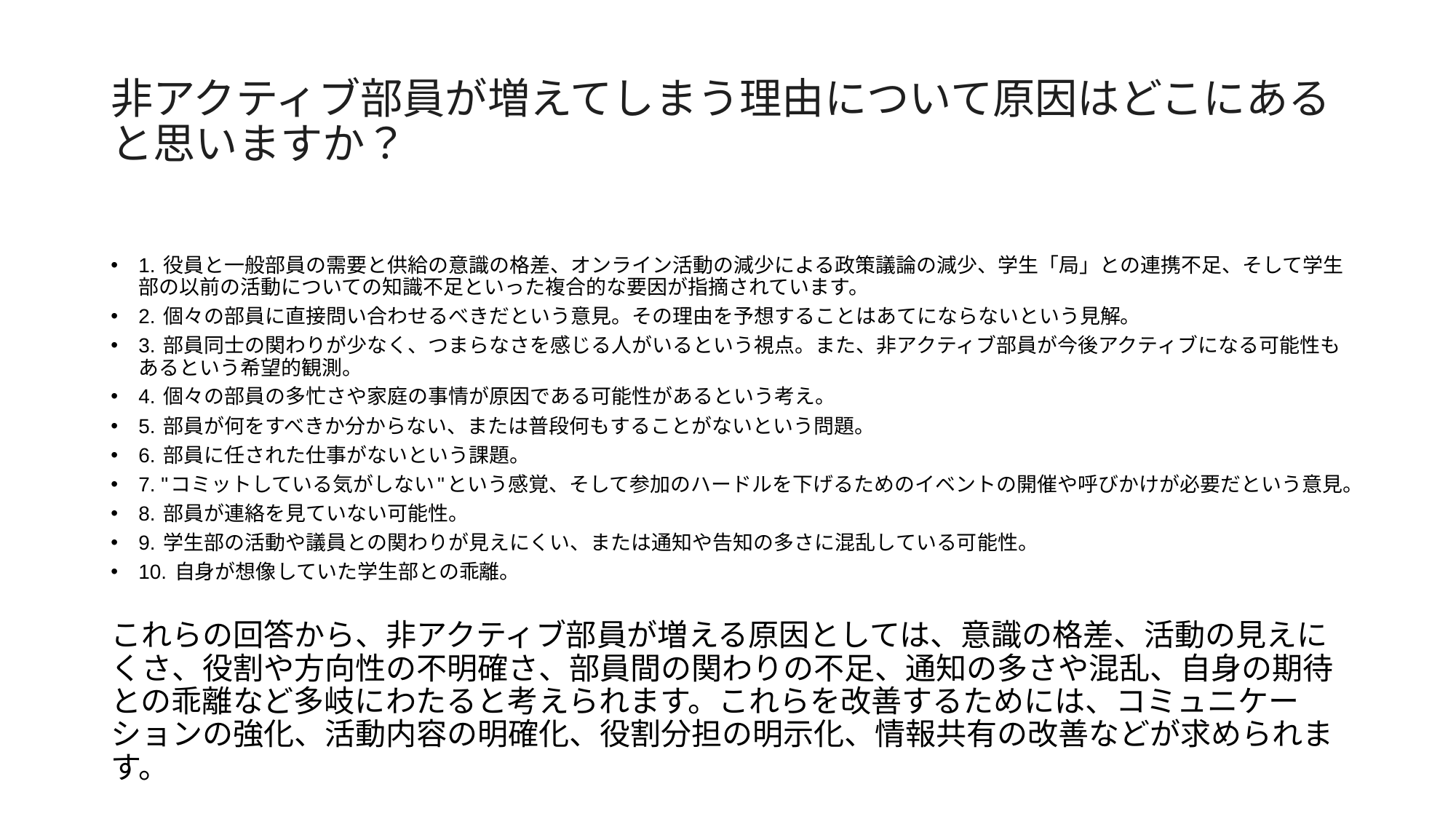

# 非アクティブ部員が増えてしまう理由について原因はどこにあると思いますか？

1. 役員と一般部員の需要と供給の意識の格差、オンライン活動の減少による政策議論の減少、学生「局」との連携不足、そして学生部の以前の活動についての知識不足といった複合的な要因が指摘されています。
2. 個々の部員に直接問い合わせるべきだという意見。その理由を予想することはあてにならないという見解。
3. 部員同士の関わりが少なく、つまらなさを感じる人がいるという視点。また、非アクティブ部員が今後アクティブになる可能性もあるという希望的観測。
4. 個々の部員の多忙さや家庭の事情が原因である可能性があるという考え。
5. 部員が何をすべきか分からない、または普段何もすることがないという問題。
6. 部員に任された仕事がないという課題。
7. "コミットしている気がしない"という感覚、そして参加のハードルを下げるためのイベントの開催や呼びかけが必要だという意見。
8. 部員が連絡を見ていない可能性。
9. 学生部の活動や議員との関わりが見えにくい、または通知や告知の多さに混乱している可能性。
10. 自身が想像していた学生部との乖離。

これらの回答から、非アクティブ部員が増える原因としては、意識の格差、活動の見えにくさ、役割や方向性の不明確さ、部員間の関わりの不足、通知の多さや混乱、自身の期待との乖離など多岐にわたると考えられます。これらを改善するためには、コミュニケーションの強化、活動内容の明確化、役割分担の明示化、情報共有の改善などが求められます。